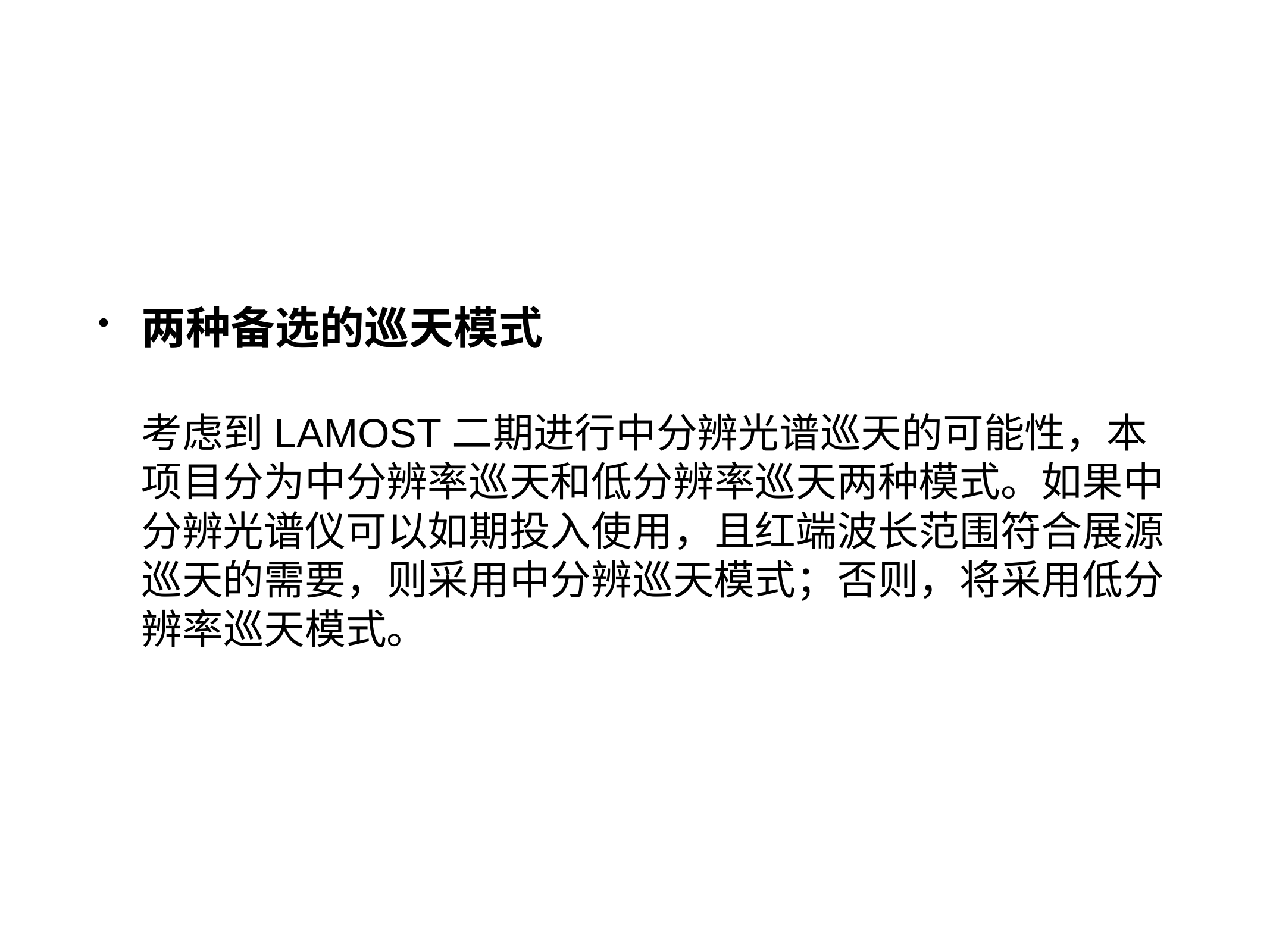

两种备选的巡天模式
考虑到LAMOST二期进行中分辨光谱巡天的可能性，本项目分为中分辨率巡天和低分辨率巡天两种模式。如果中分辨光谱仪可以如期投入使用，且红端波长范围符合展源巡天的需要，则采用中分辨巡天模式；否则，将采用低分辨率巡天模式。